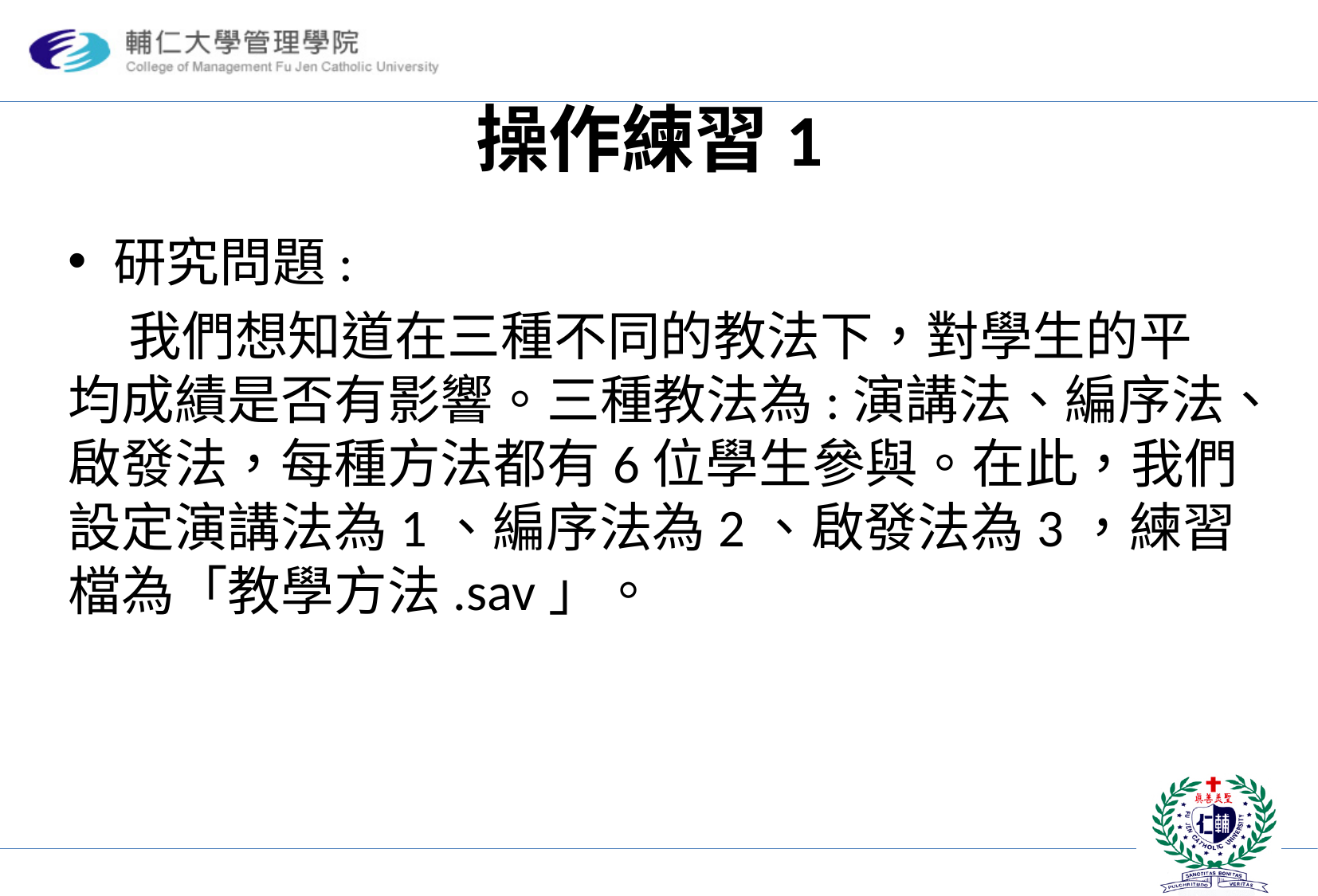

# 操作練習1
研究問題:
    我們想知道在三種不同的教法下，對學生的平均成績是否有影響。三種教法為:演講法、編序法、啟發法，每種方法都有6位學生參與。在此，我們設定演講法為1、編序法為2、啟發法為3，練習檔為「教學方法.sav」。